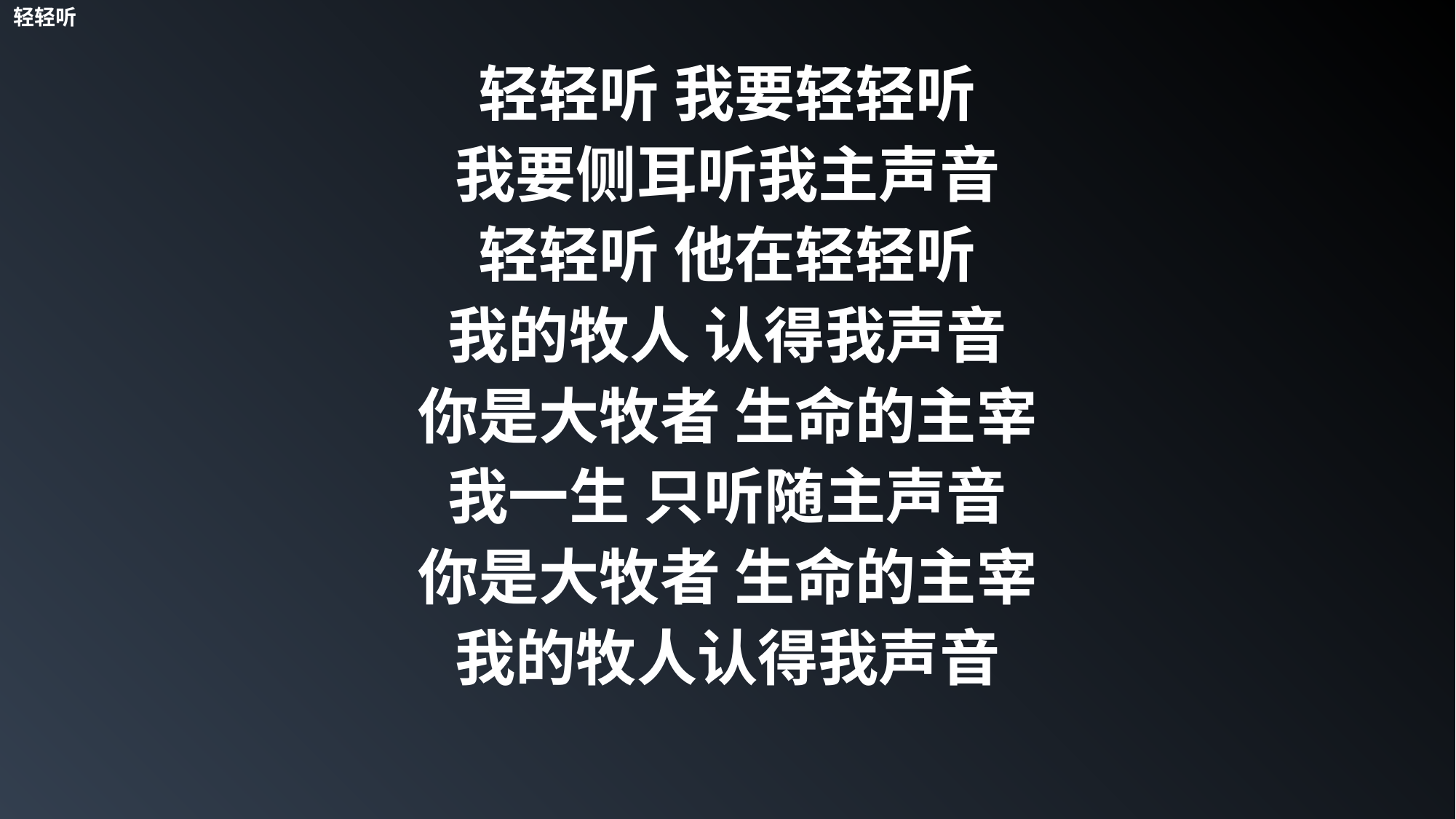

轻轻听
轻轻听 我要轻轻听
我要侧耳听我主声音
轻轻听 他在轻轻听
我的牧人 认得我声音
你是大牧者 生命的主宰
我一生 只听随主声音
你是大牧者 生命的主宰
我的牧人认得我声音